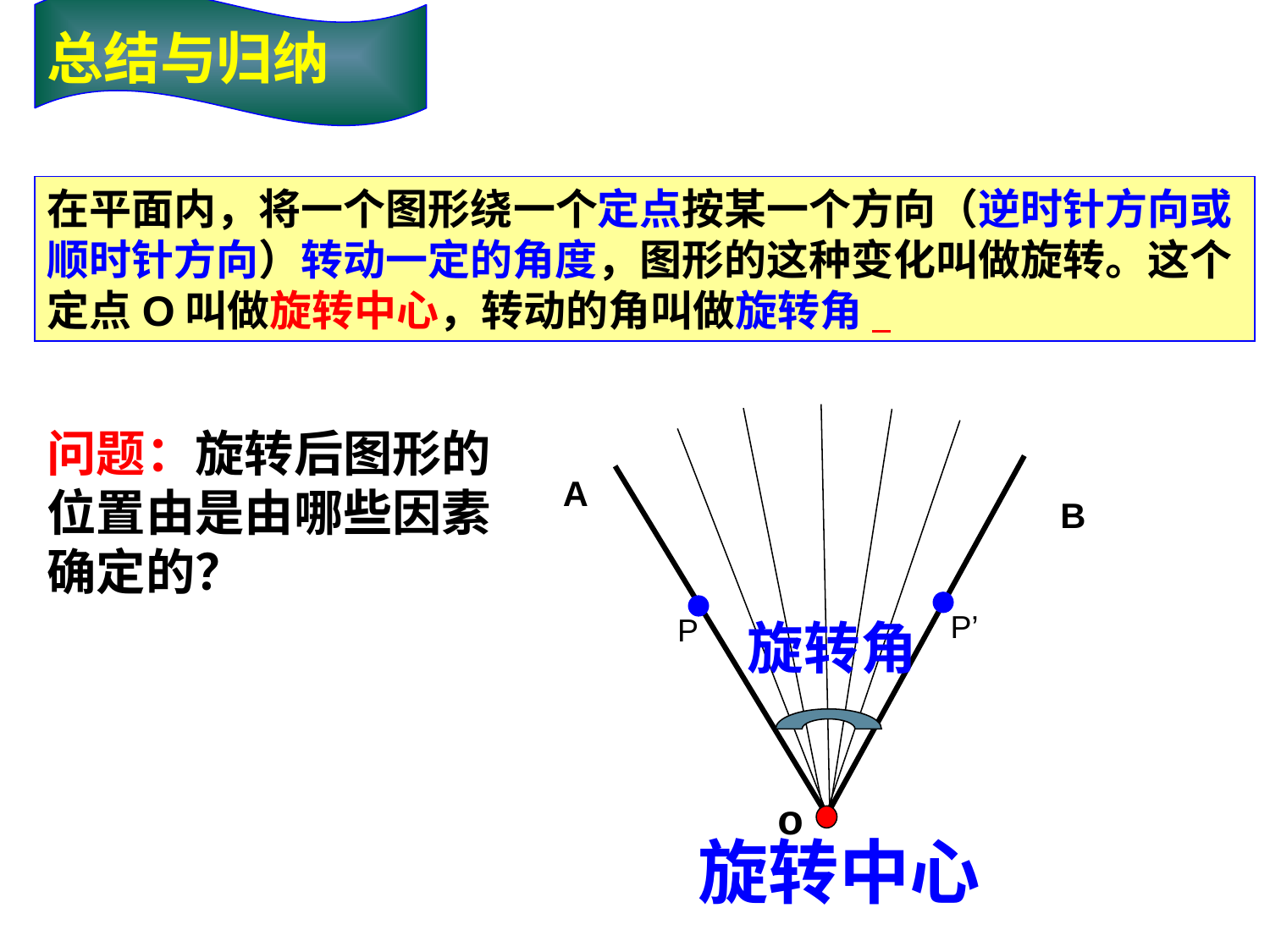

总结与归纳
在平面内，将一个图形绕一个定点按某一个方向（逆时针方向或顺时针方向）转动一定的角度，图形的这种变化叫做旋转。这个定点O叫做旋转中心，转动的角叫做旋转角
问题：旋转后图形的位置由是由哪些因素确定的？

A

B

P’

P
旋转角

o

旋转中心